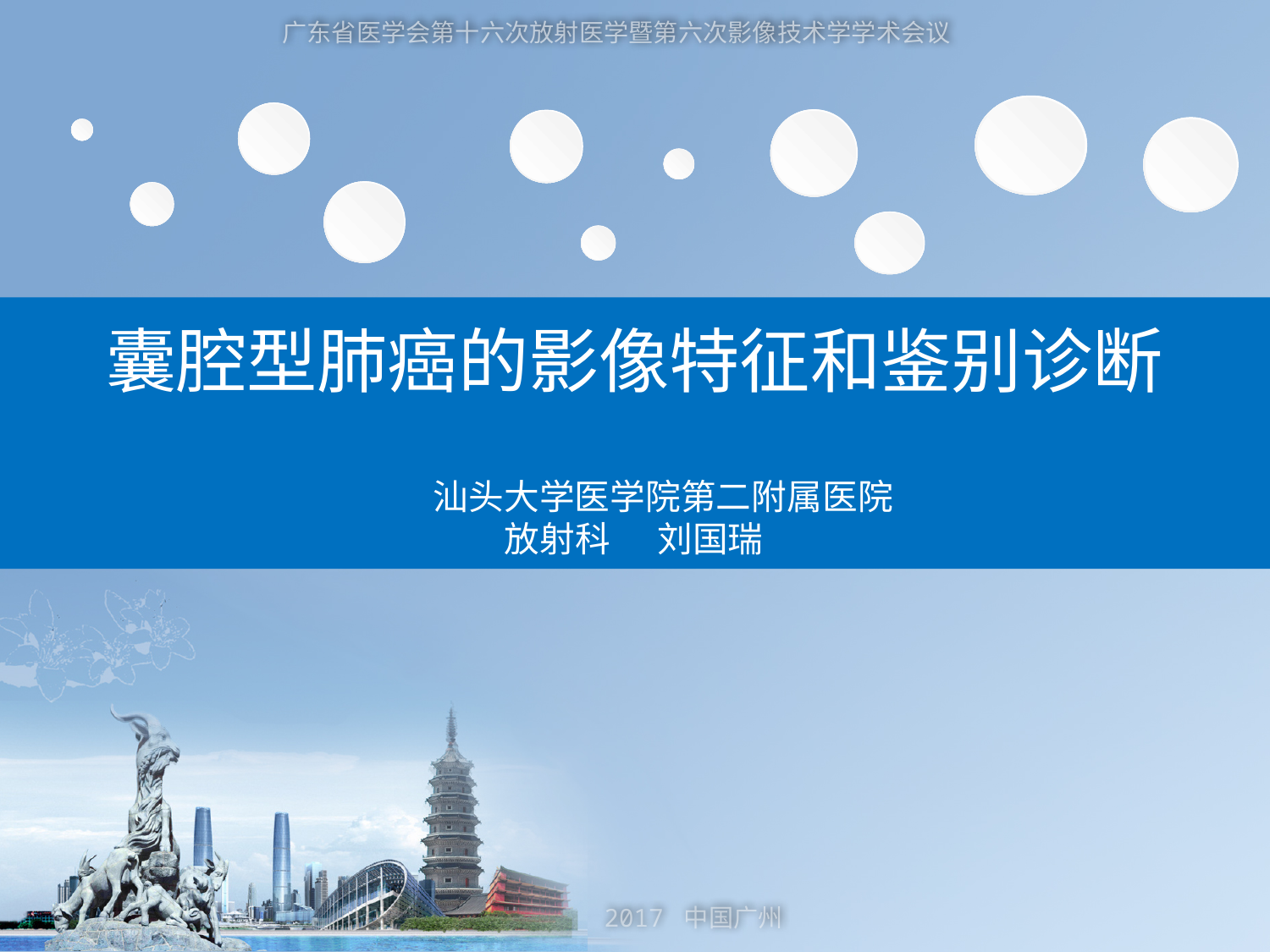

囊腔型肺癌的影像特征和鉴别诊断
汕头大学医学院第二附属医院
        放射科      刘国瑞